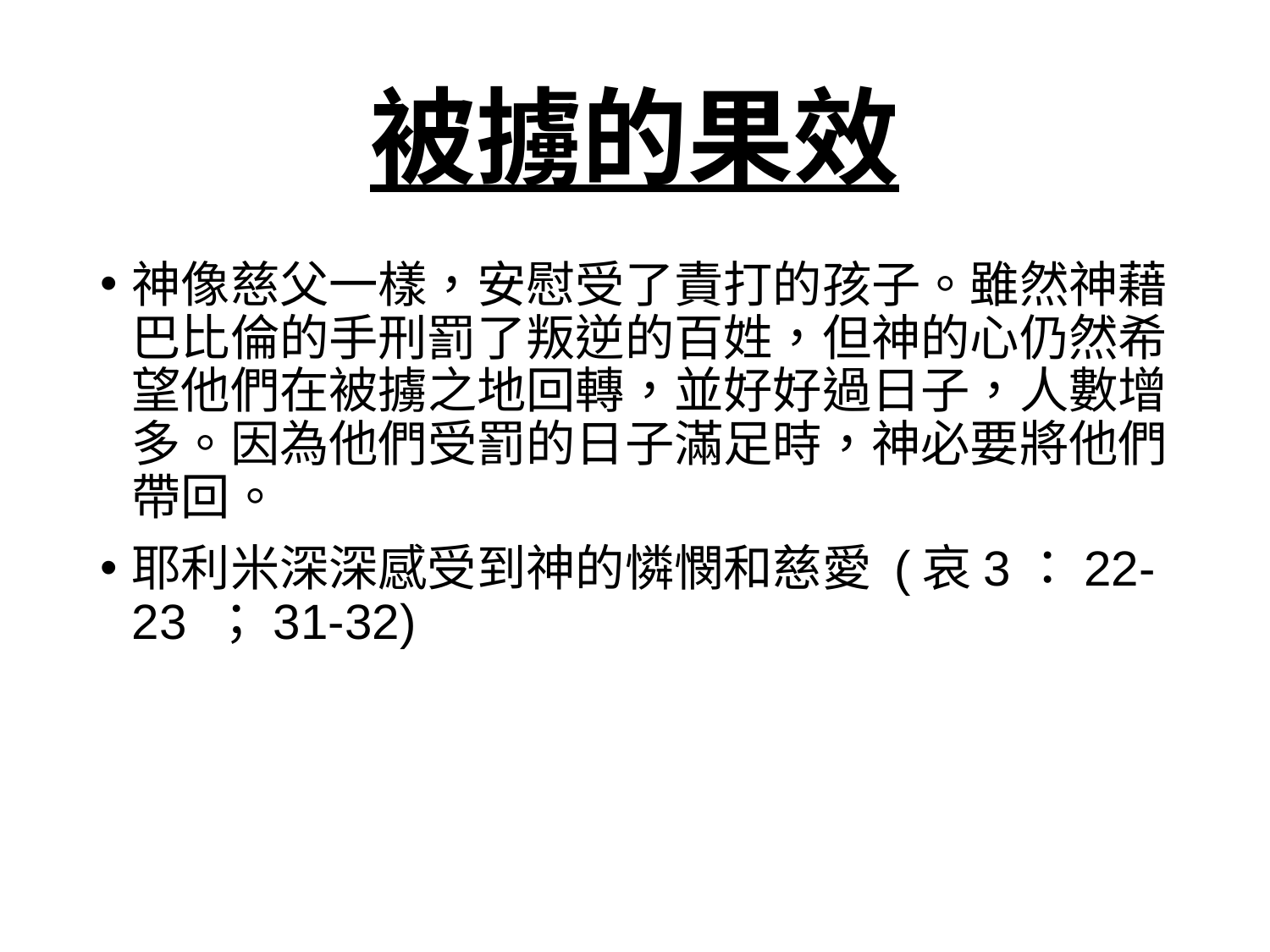

# 被擄的果效
神像慈父一樣，安慰受了責打的孩子。雖然神藉巴比倫的手刑罰了叛逆的百姓，但神的心仍然希望他們在被擄之地回轉，並好好過日子，人數增多。因為他們受罰的日子滿足時，神必要將他們帶回。
耶利米深深感受到神的憐憫和慈愛 (哀3：22-23 ；31-32)